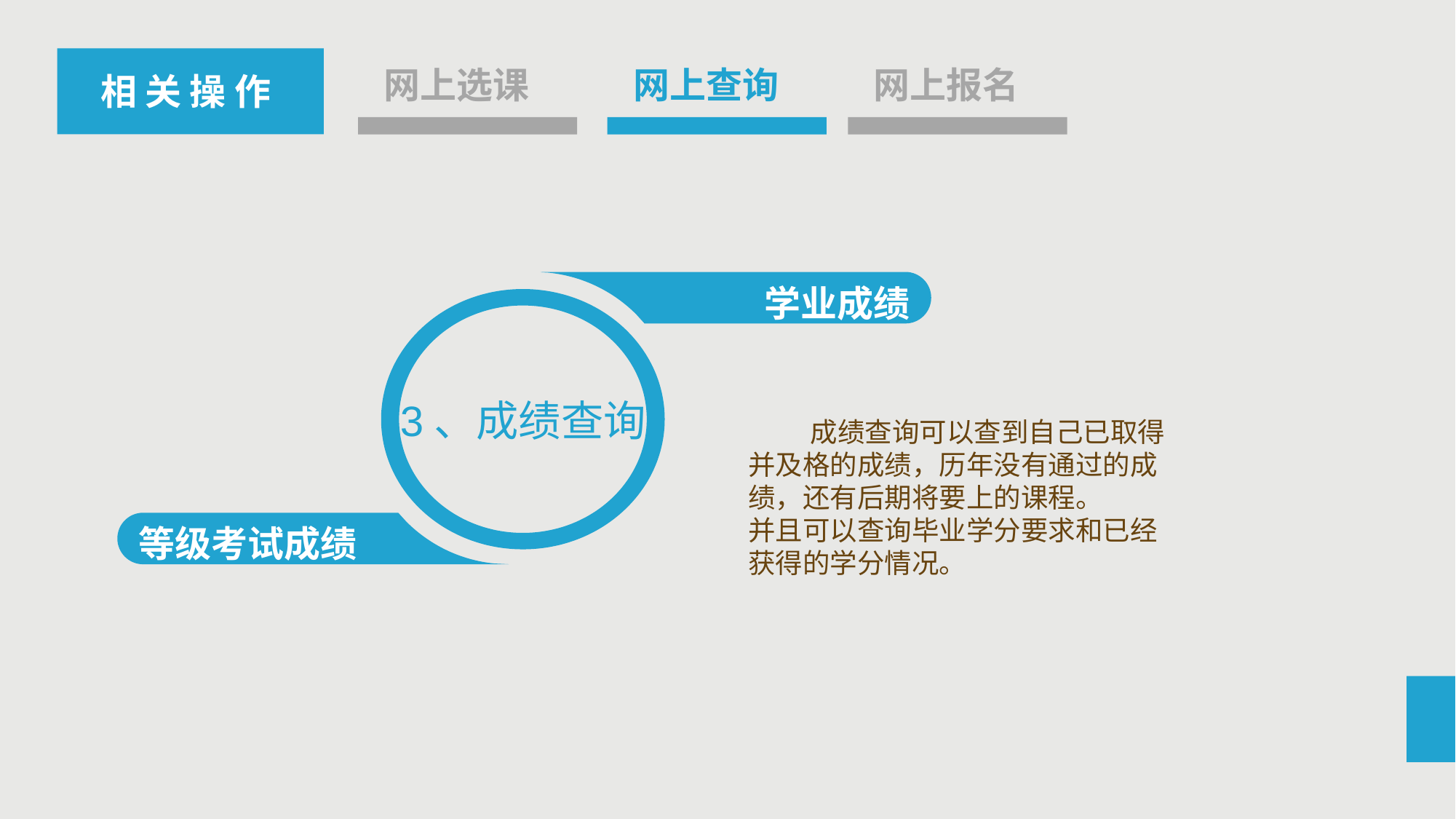

相 关 操 作
网上选课

网上查询
网上报名
指导思想

学业成绩
3、成绩查询
         成绩查询可以查到自己已取得并及格的成绩，历年没有通过的成绩，还有后期将要上的课程。
并且可以查询毕业学分要求和已经获得的学分情况。
等级考试成绩